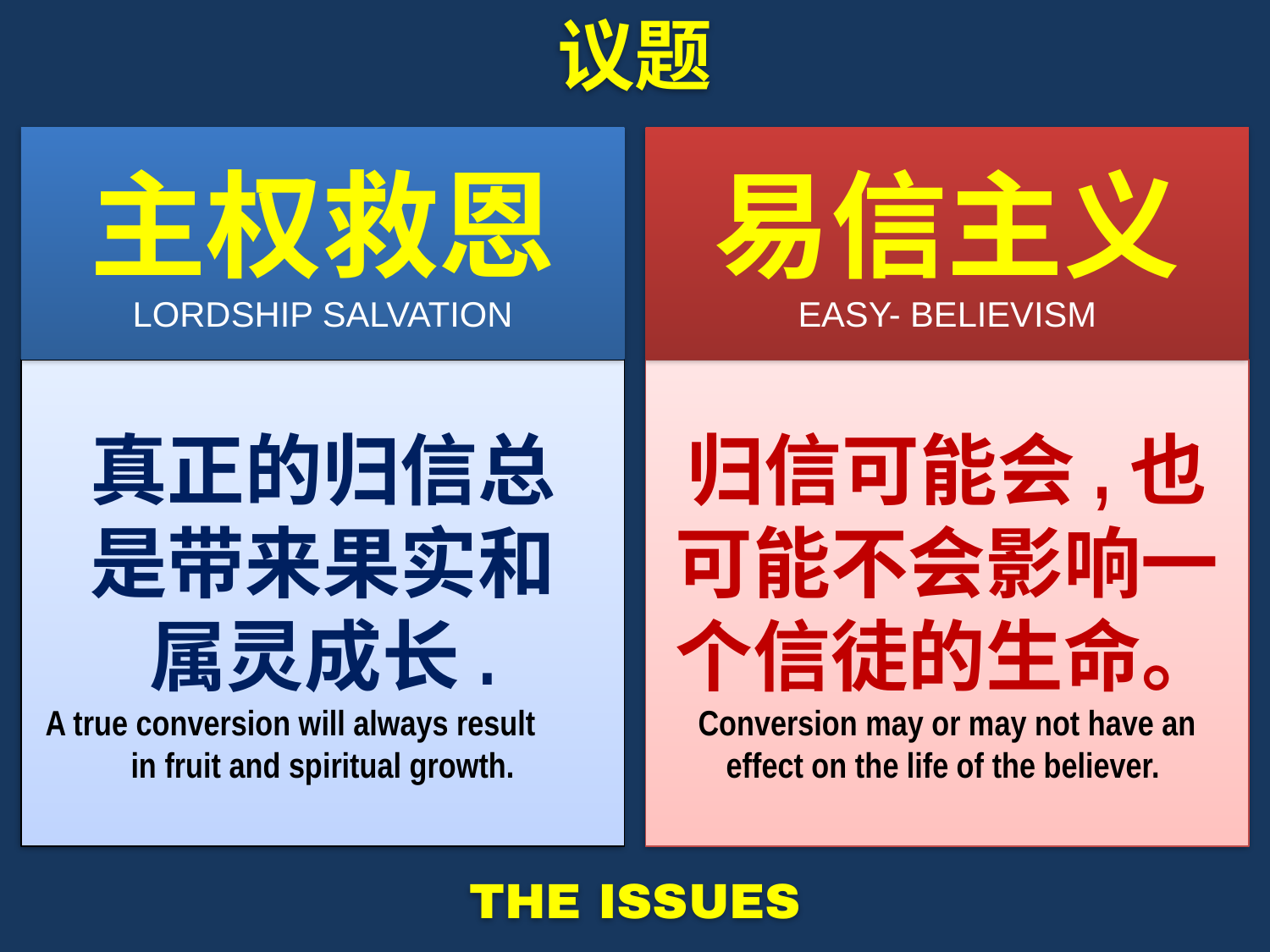

议题
主权救恩
LORDSHIP SALVATION
易信主义
EASY- BELIEVISM
真正的归信总
是带来果实和
属灵成长.
A true conversion will always result         in fruit and spiritual growth.
归信可能会,也可能不会影响一个信徒的生命。
Conversion may or may not have an effect on the life of the believer.
THE ISSUES